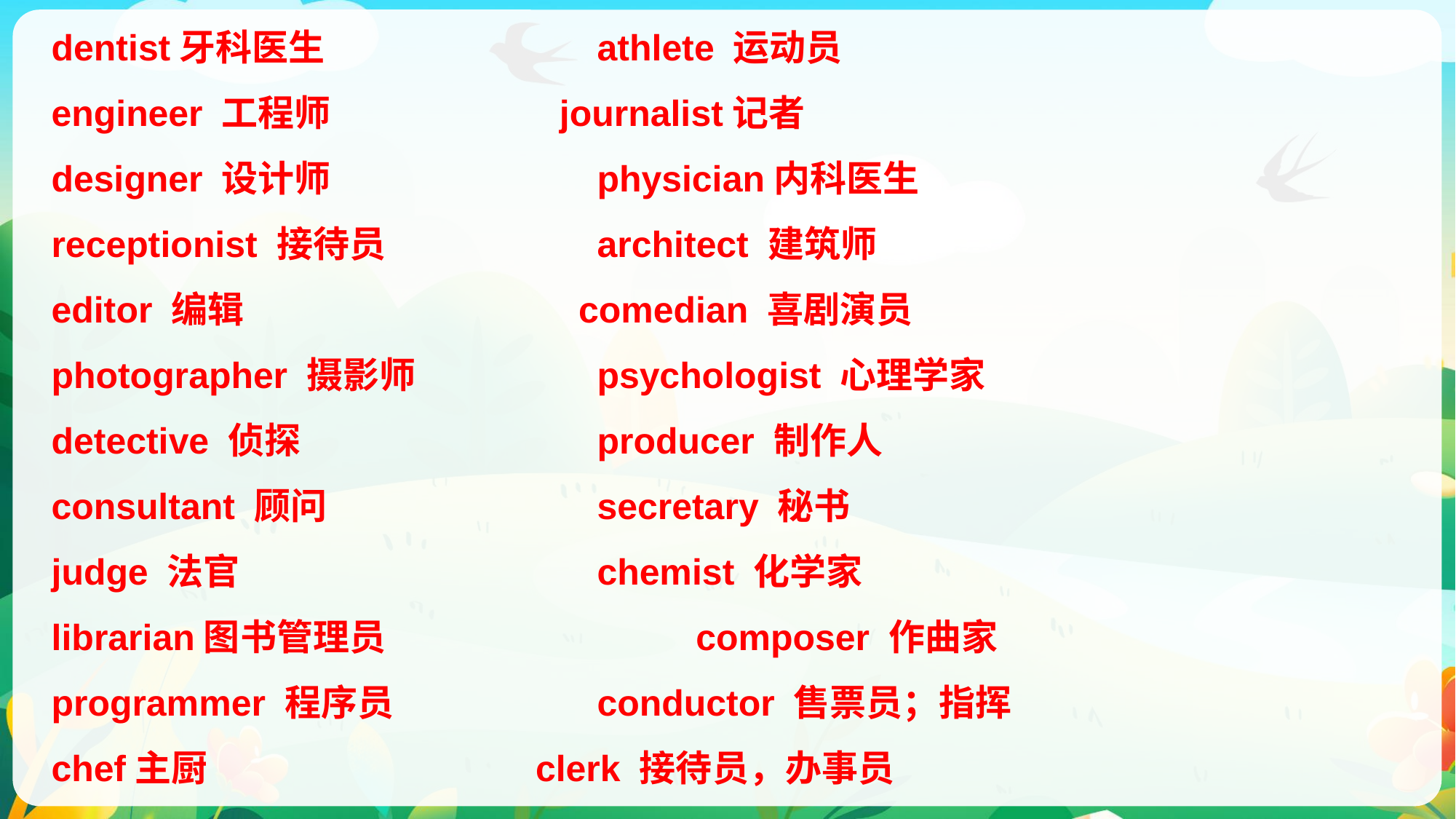

dentist牙科医生			athlete 运动员
engineer 工程师   	                     journalist记者
designer 设计师			physician内科医生
receptionist 接待员   		architect 建筑师
editor 编辑 			          comedian 喜剧演员
photographer 摄影师 		psychologist 心理学家
detective 侦探			producer 制作人
consultant 顾问			secretary 秘书
judge 法官 				chemist 化学家
librarian图书管理员		           composer 作曲家
programmer 程序员 		conductor 售票员；指挥
chef主厨                                       clerk 接待员，办事员